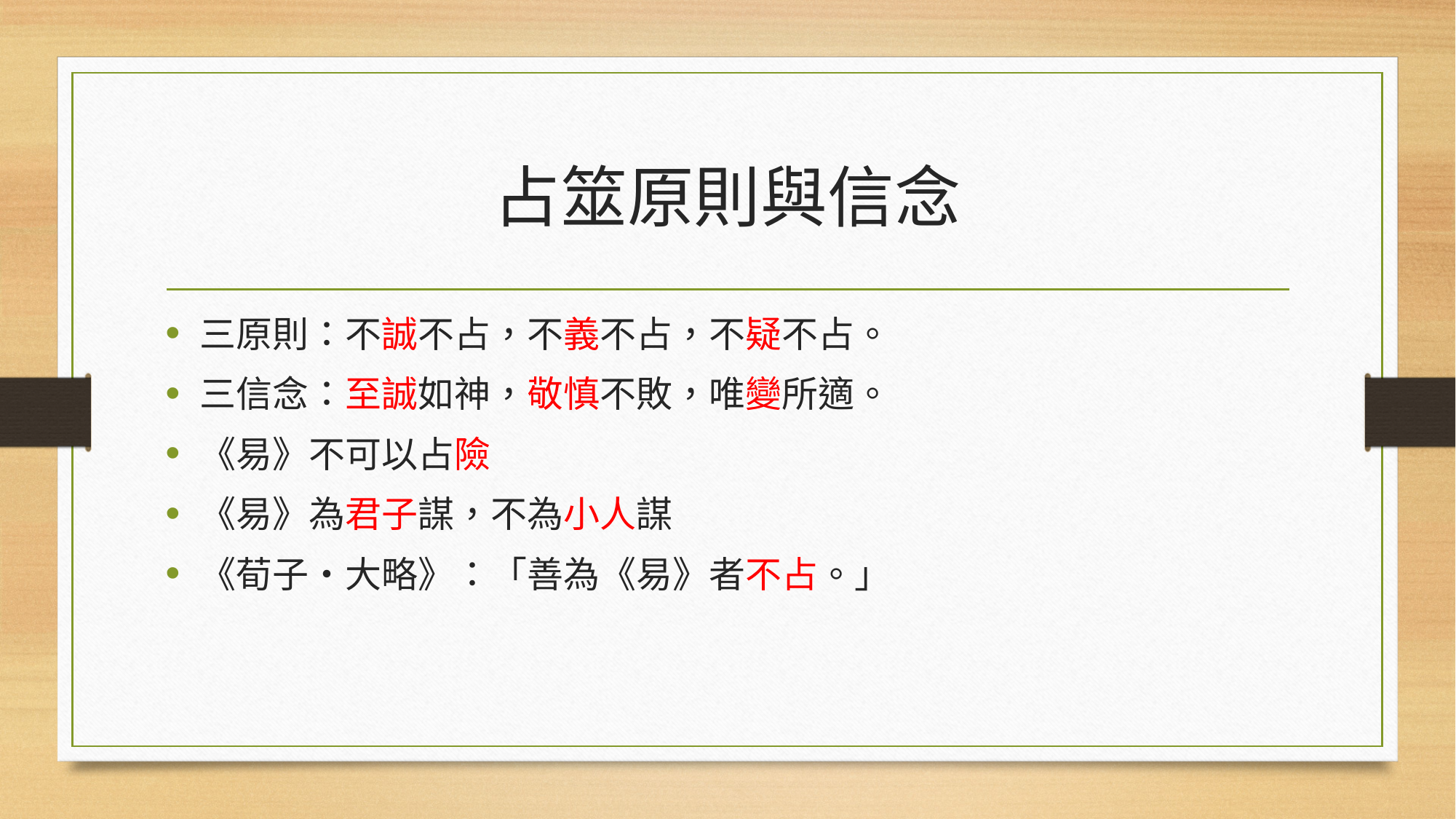

# 占筮原則與信念
三原則：不誠不占，不義不占，不疑不占。
三信念：至誠如神，敬慎不敗，唯變所適。
《易》不可以占險
《易》為君子謀，不為小人謀
《荀子‧大略》：「善為《易》者不占。」